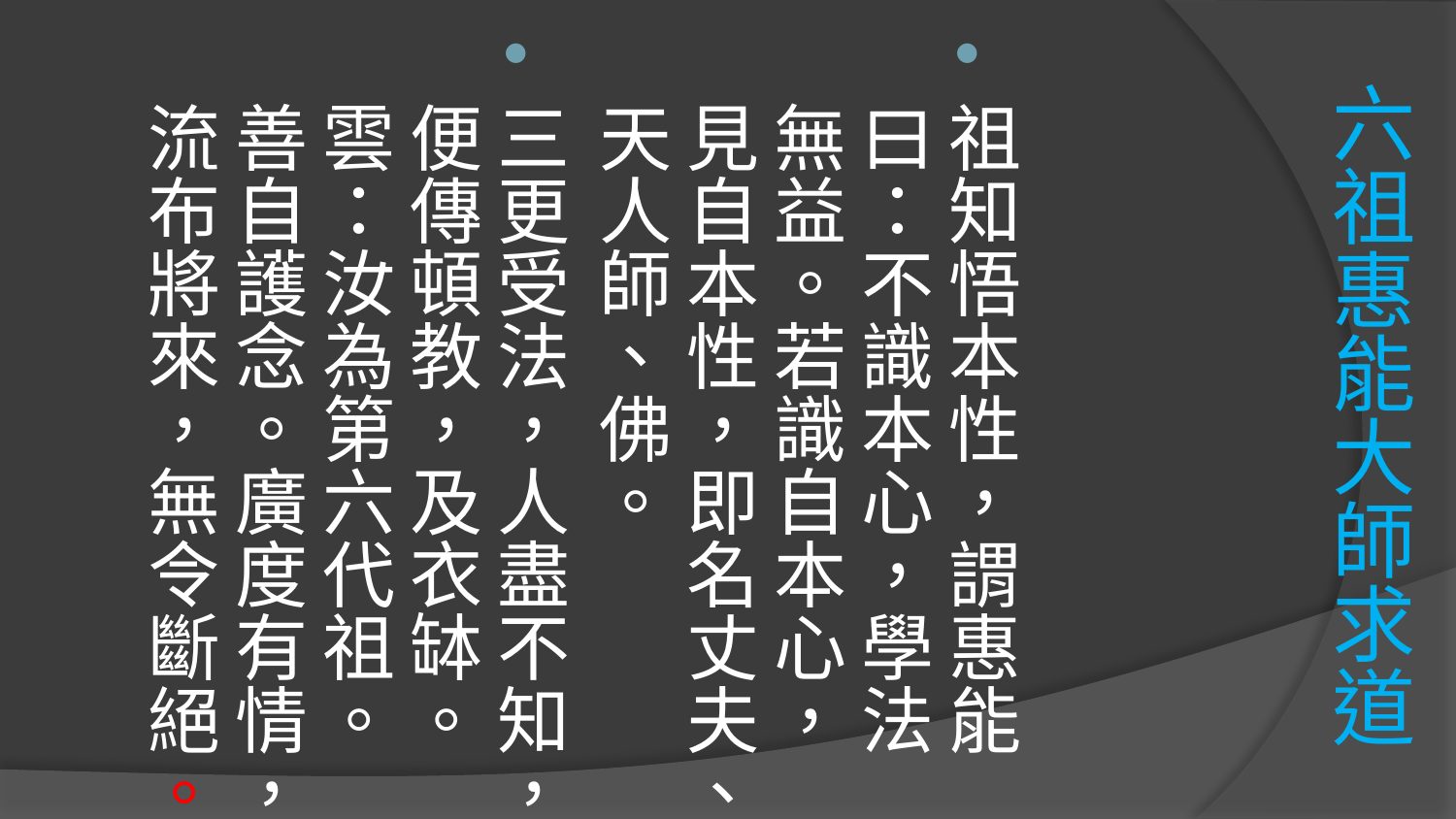

祖知悟本性，謂惠能曰：不識本心，學法無益。若識自本心，見自本性，即名丈夫、天人師、佛。
三更受法，人盡不知，便傳頓教，及衣缽。雲：汝為第六代祖。善自護念。廣度有情，流布將來，無令斷絕。

# 六祖惠能大師求道